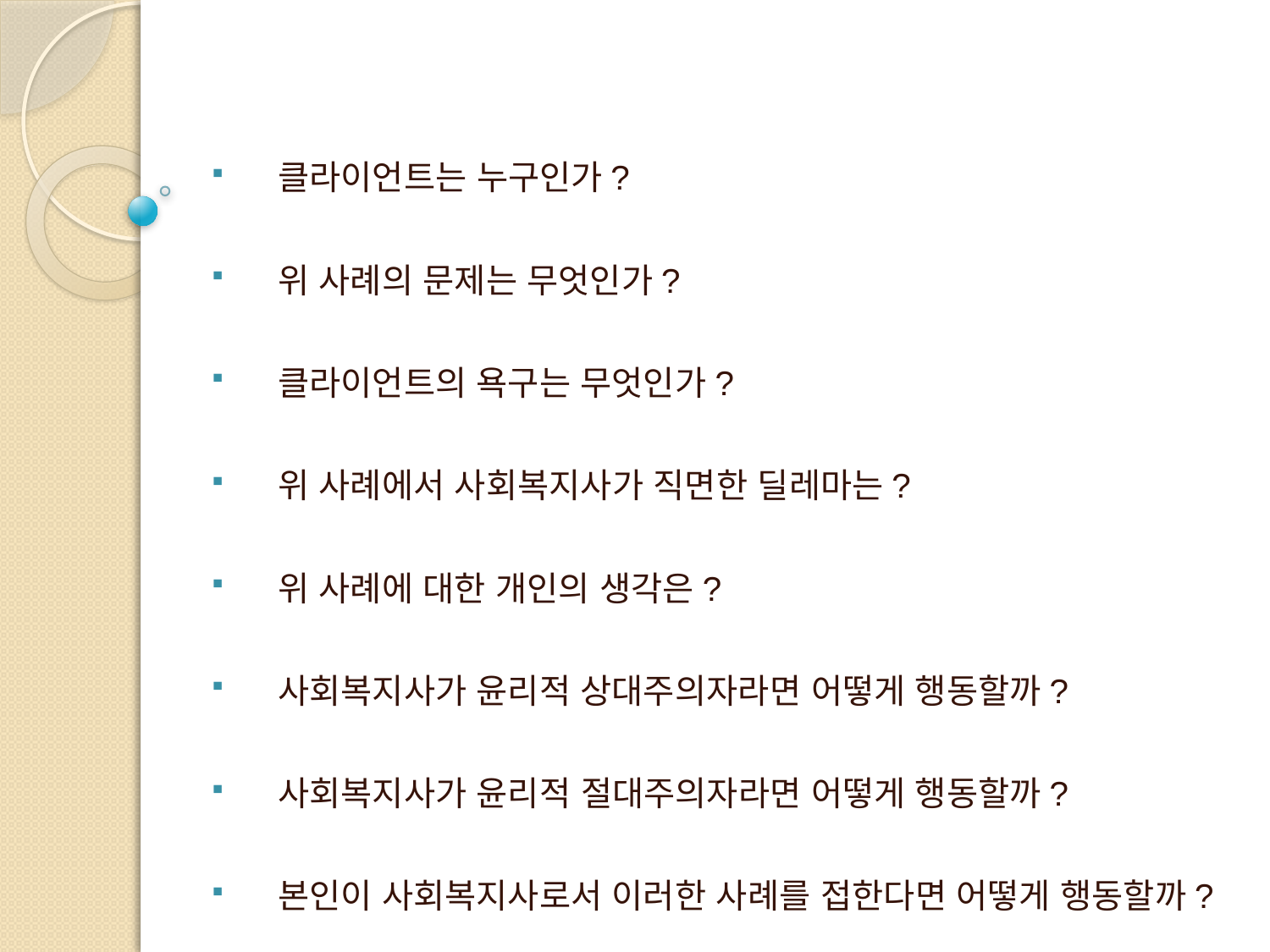

클라이언트는 누구인가?

위 사례의 문제는 무엇인가?

클라이언트의 욕구는 무엇인가?

위 사례에서 사회복지사가 직면한 딜레마는?

위 사례에 대한 개인의 생각은?

사회복지사가 윤리적 상대주의자라면 어떻게 행동할까?

사회복지사가 윤리적 절대주의자라면 어떻게 행동할까?

본인이 사회복지사로서 이러한 사례를 접한다면 어떻게 행동할까?